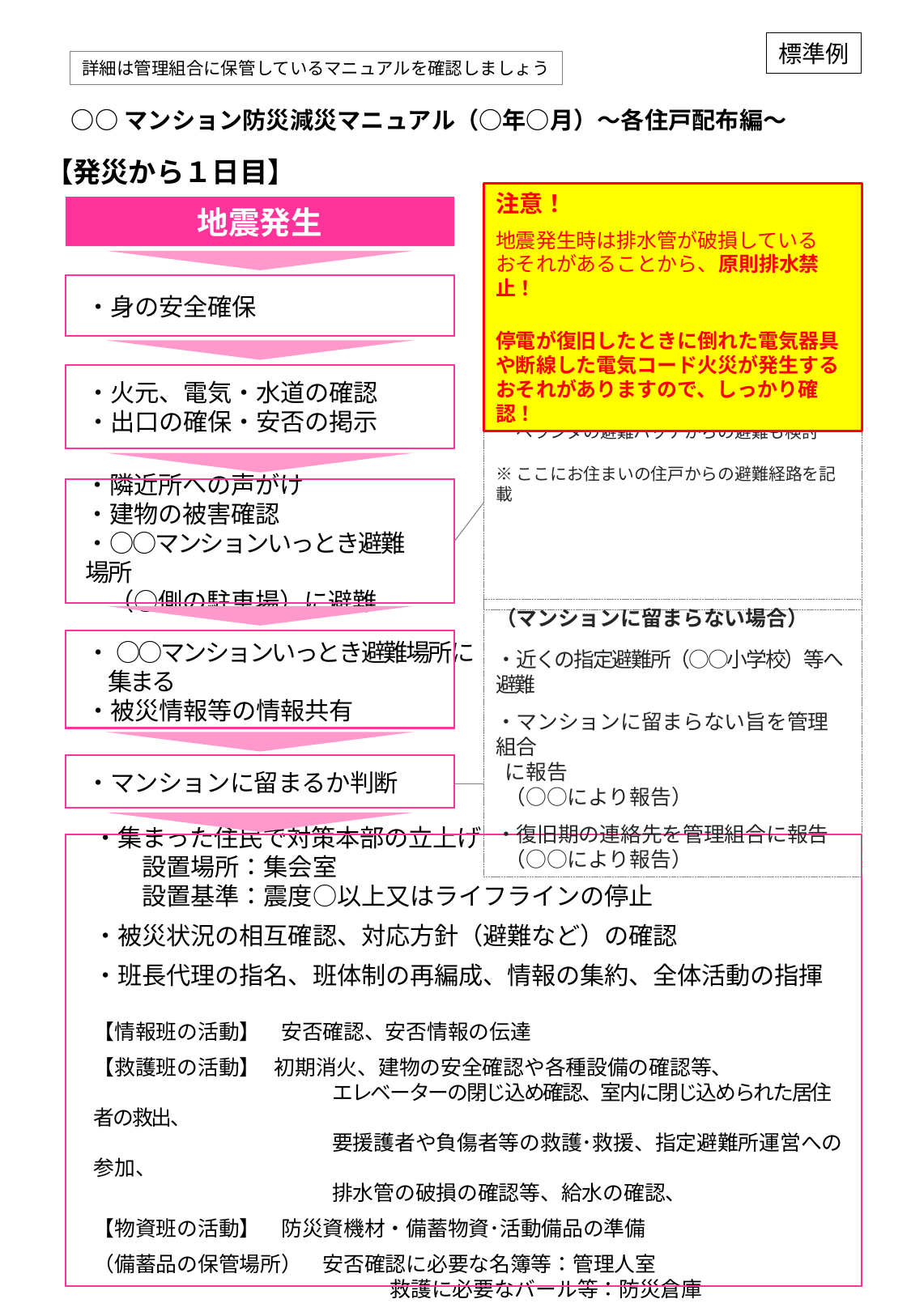

標準例
詳細は管理組合に保管しているマニュアルを確認しましょう
○○マンション防災減災マニュアル（○年○月）～各住戸配布編～
【発災から１日目】
注意！

地震発生時は排水管が破損している
おそれがあることから、原則排水禁止！

停電が復旧したときに倒れた電気器具や断線した電気コード火災が発生するおそれがありますので、しっかり確認！
地震発生

・身の安全確保

・火元、電気・水道の確認
・出口の確保・安否の掲示
※玄関ドアの破損により避難できない場合は、
　 ベランダの避難ハッチからの避難も検討

※ここにお住まいの住戸からの避難経路を記載

・隣近所への声がけ
・建物の被害確認
・○○マンションいっとき避難場所
　（○側の駐車場）に避難
（マンションに留まらない場合）

・近くの指定避難所（○○小学校）等へ避難

・マンションに留まらない旨を管理組合
 に報告
 （○○により報告）

・復旧期の連絡先を管理組合に報告
 （○○により報告）

・ ○○マンションいっとき避難場所に
　集まる
・被災情報等の情報共有

・マンションに留まるか判断

・集まった住民で対策本部の立上げ
　　設置場所：集会室
　　設置基準：震度○以上又はライフラインの停止

・被災状況の相互確認、対応方針（避難など）の確認

・班長代理の指名、班体制の再編成、情報の集約、全体活動の指揮

【情報班の活動】　安否確認、安否情報の伝達

【救護班の活動】   初期消火、建物の安全確認や各種設備の確認等、
　　　　　　　　　　　  エレベーターの閉じ込め確認、室内に閉じ込められた居住者の救出、
　　　　　　　　　　　  要援護者や負傷者等の救護･救援、指定避難所運営への参加、
　　　　　　　　　　　  排水管の破損の確認等、給水の確認、

【物資班の活動】　防災資機材・備蓄物資･活動備品の準備

（備蓄品の保管場所）　安否確認に必要な名簿等：管理人室
　　　　　　　　　　　　　　 救護に必要なバール等：防災倉庫